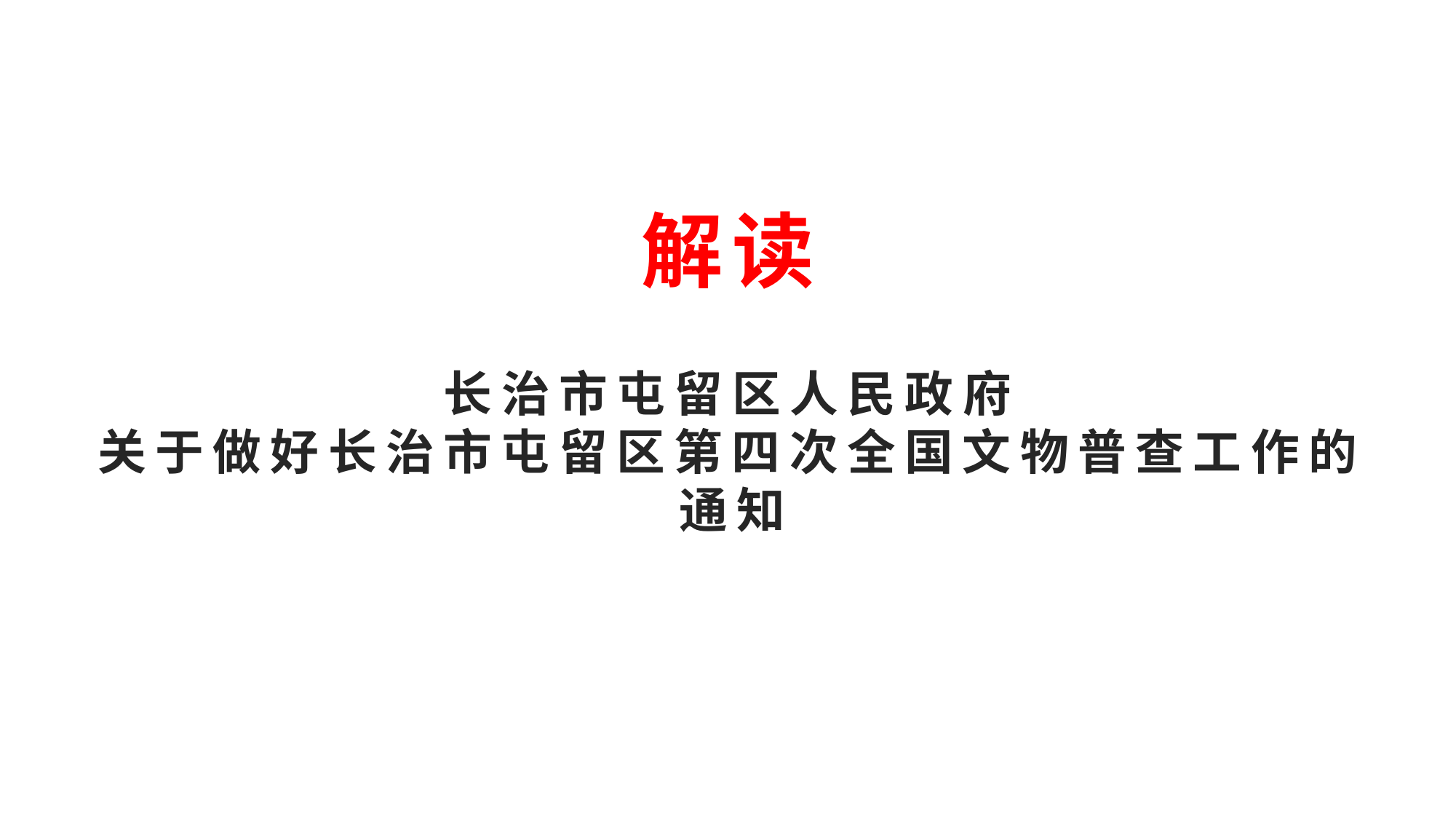

# 解读 长治市屯留区人民政府 关于做好长治市屯留区第四次全国文物普查工作的 通知